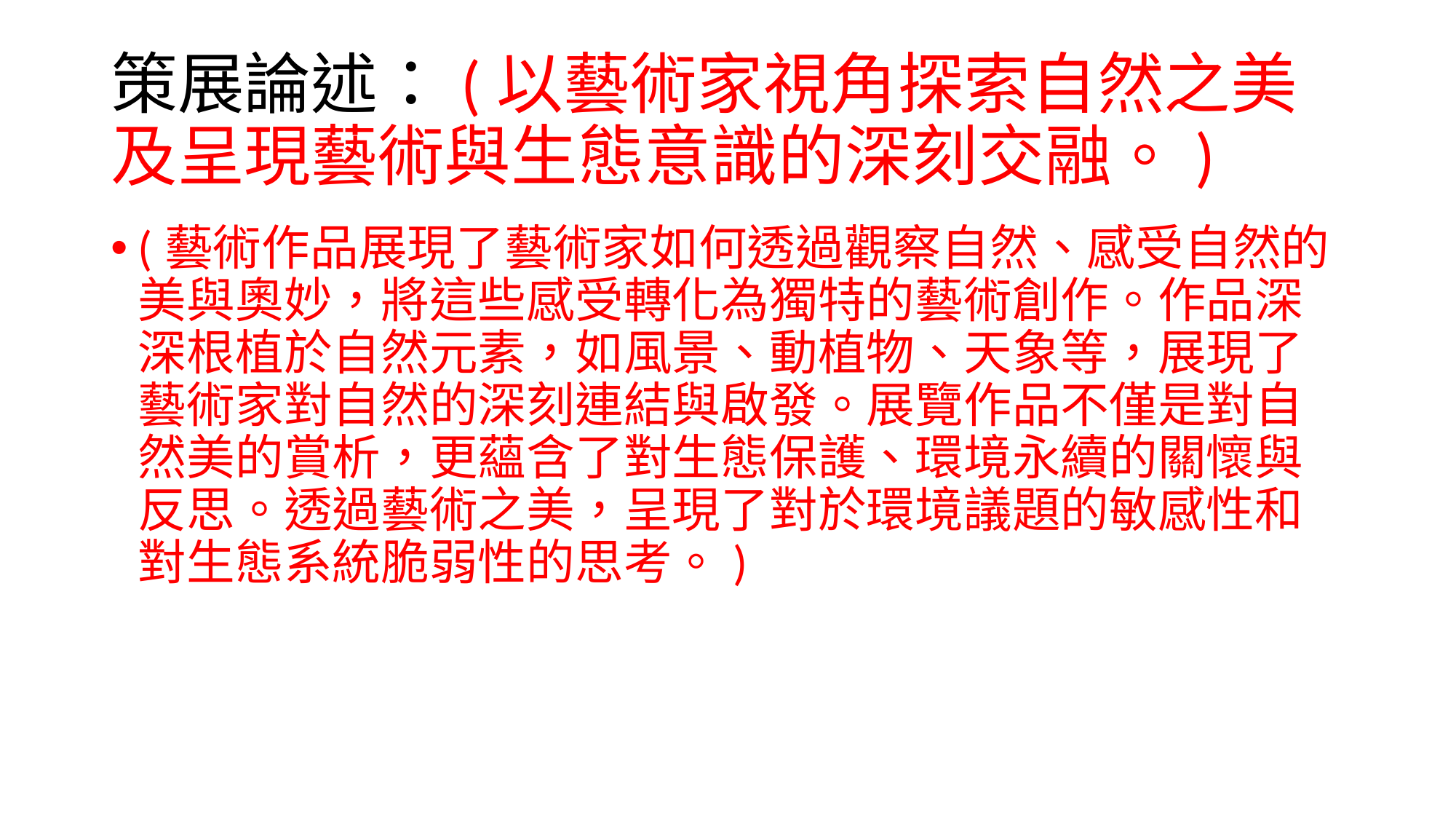

# 策展論述：(以藝術家視角探索自然之美及呈現藝術與生態意識的深刻交融。)
(藝術作品展現了藝術家如何透過觀察自然、感受自然的美與奧妙，將這些感受轉化為獨特的藝術創作。作品深深根植於自然元素，如風景、動植物、天象等，展現了藝術家對自然的深刻連結與啟發。展覽作品不僅是對自然美的賞析，更蘊含了對生態保護、環境永續的關懷與反思。透過藝術之美，呈現了對於環境議題的敏感性和對生態系統脆弱性的思考。)